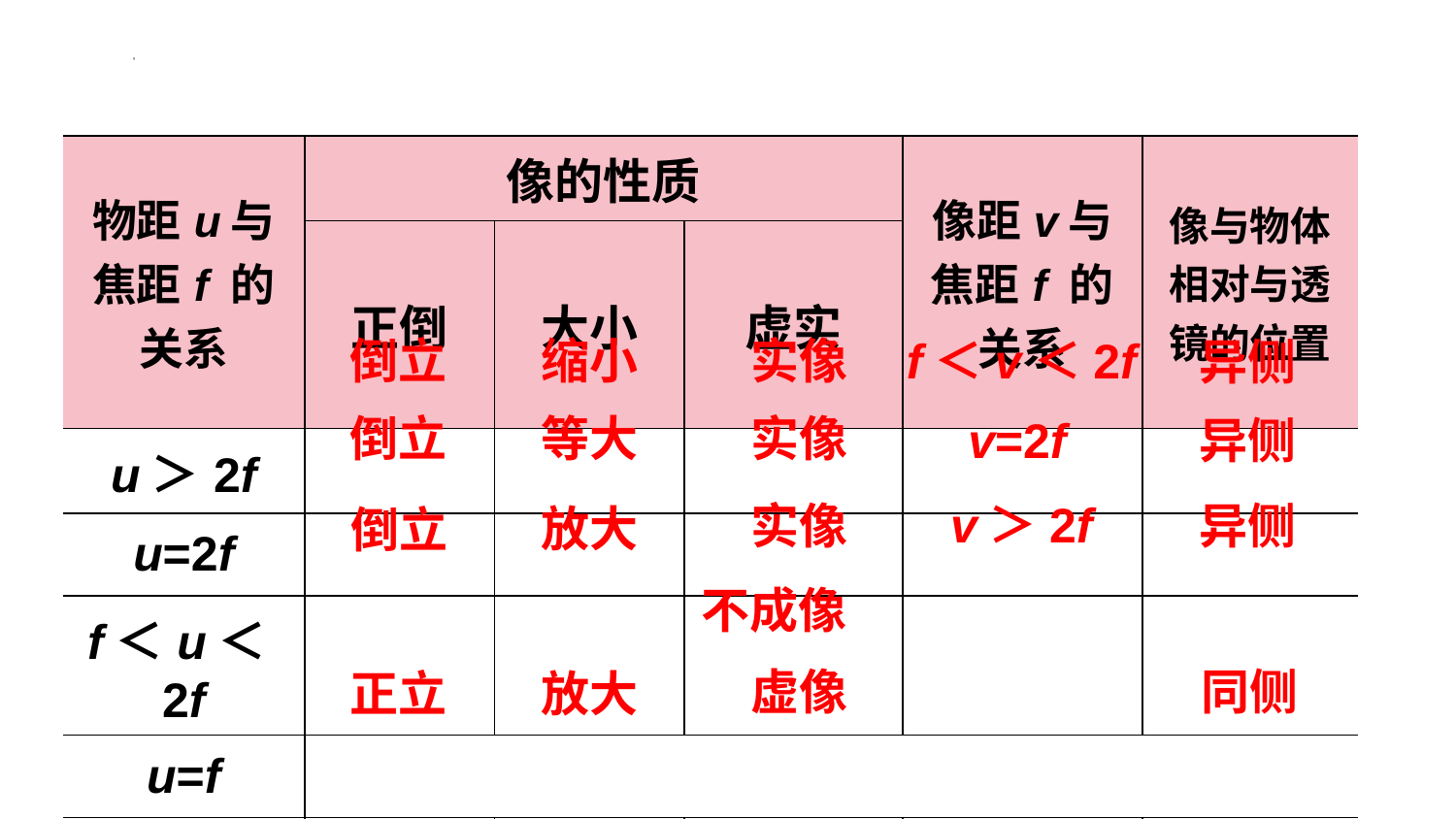

| 物距u与焦距f 的关系 | 像的性质 |  |  | 像距v与焦距f 的关系 | 像与物体相对与透镜的位置 |
| --- | --- | --- | --- | --- | --- |
|  | 正倒 | 大小 | 虚实 |  |  |
| u＞2f |  |  |  |  |  |
| u=2f |  |  |  |  |  |
| f＜u＜2f |  |  |  |  |  |
| u=f |  |  |  |  |  |
| u＜f |  |  |  |  |  |
f＜v＜2f
实像
缩小
倒立
异侧
倒立
实像
等大
v=2f
异侧
v＞2f
实像
异侧
放大
倒立
不成像
同侧
虚像
正立
放大